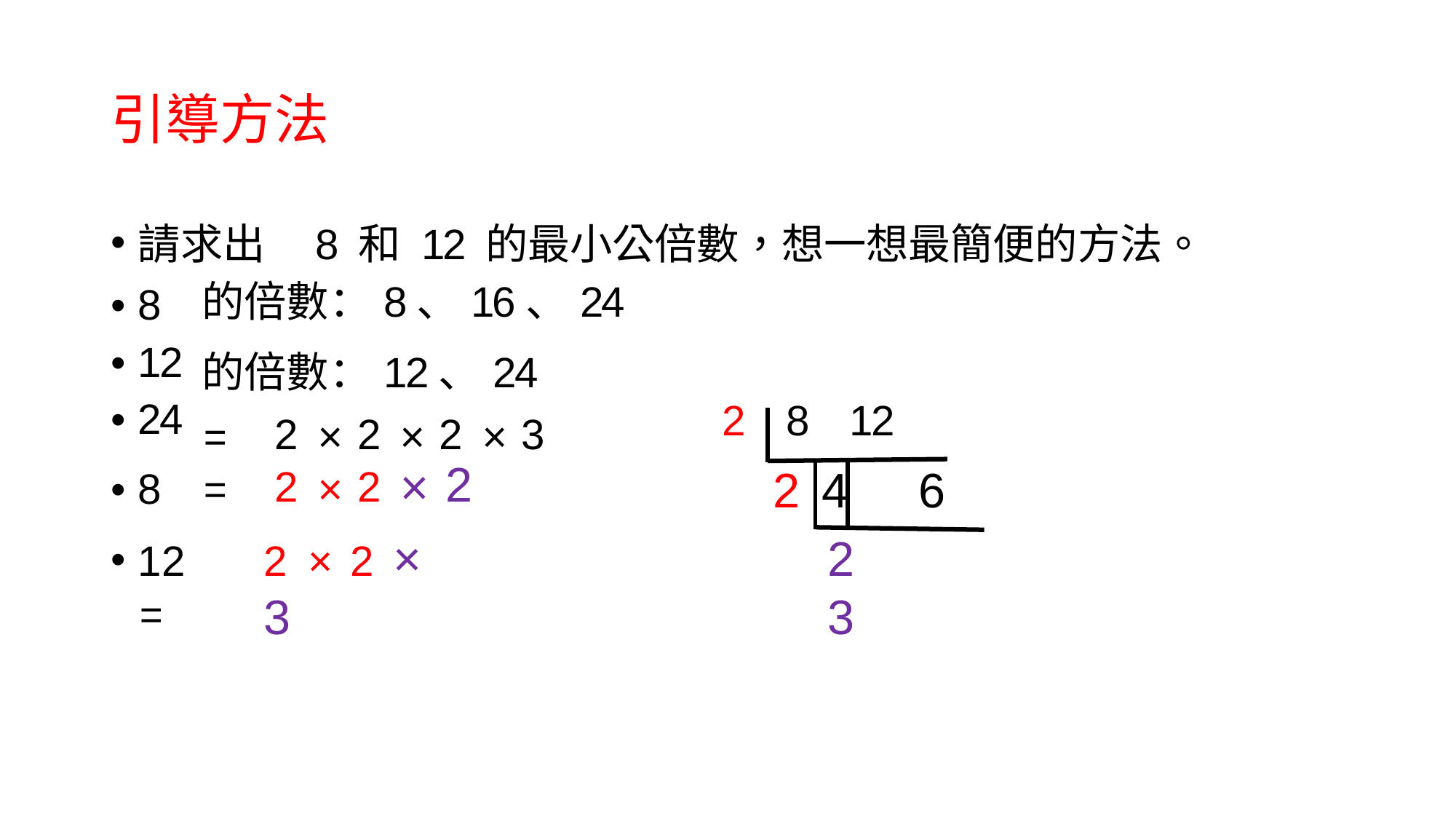

# 引導方法
請求出	8	和	12	的最小公倍數，想一想最簡便的方法。
| 8 | 的倍數：8、16、24 |  |  |  |  |  |
| --- | --- | --- | --- | --- | --- | --- |
| 12 24 | 的倍數：12、24 = 2 × 2 × 2 × 3 | 2 | 8 |  | 12 |  |
| 8 | = 2 × 2 × 2 |  | 2 | 4 |  | 6 |

2	×	2	×	3
2	3

12	=